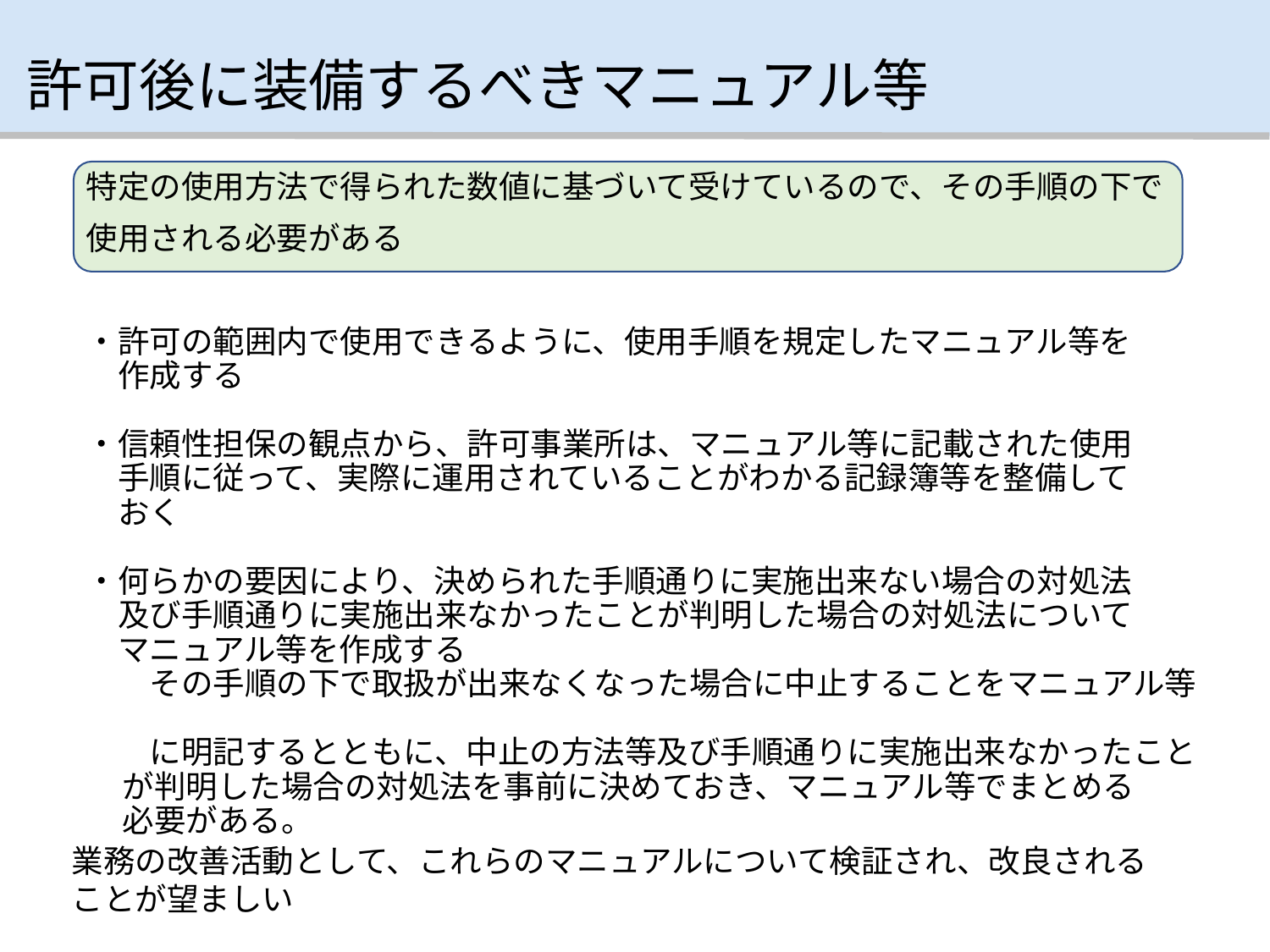

許可後に装備するべきマニュアル等

特定の使用方法で得られた数値に基づいて受けているので、その手順の下で
使用される必要がある

・許可の範囲内で使用できるように、使用手順を規定したマニュアル等を
　作成する

・信頼性担保の観点から、許可事業所は、マニュアル等に記載された使用
　手順に従って、実際に運用されていることがわかる記録簿等を整備して
　おく

・何らかの要因により、決められた手順通りに実施出来ない場合の対処法
　及び手順通りに実施出来なかったことが判明した場合の対処法について
　マニュアル等を作成する
　　その手順の下で取扱が出来なくなった場合に中止することをマニュアル等
　　に明記するとともに、中止の方法等及び手順通りに実施出来なかったこと
    が判明した場合の対処法を事前に決めておき、マニュアル等でまとめる
    必要がある。

業務の改善活動として、これらのマニュアルについて検証され、改良される
ことが望ましい